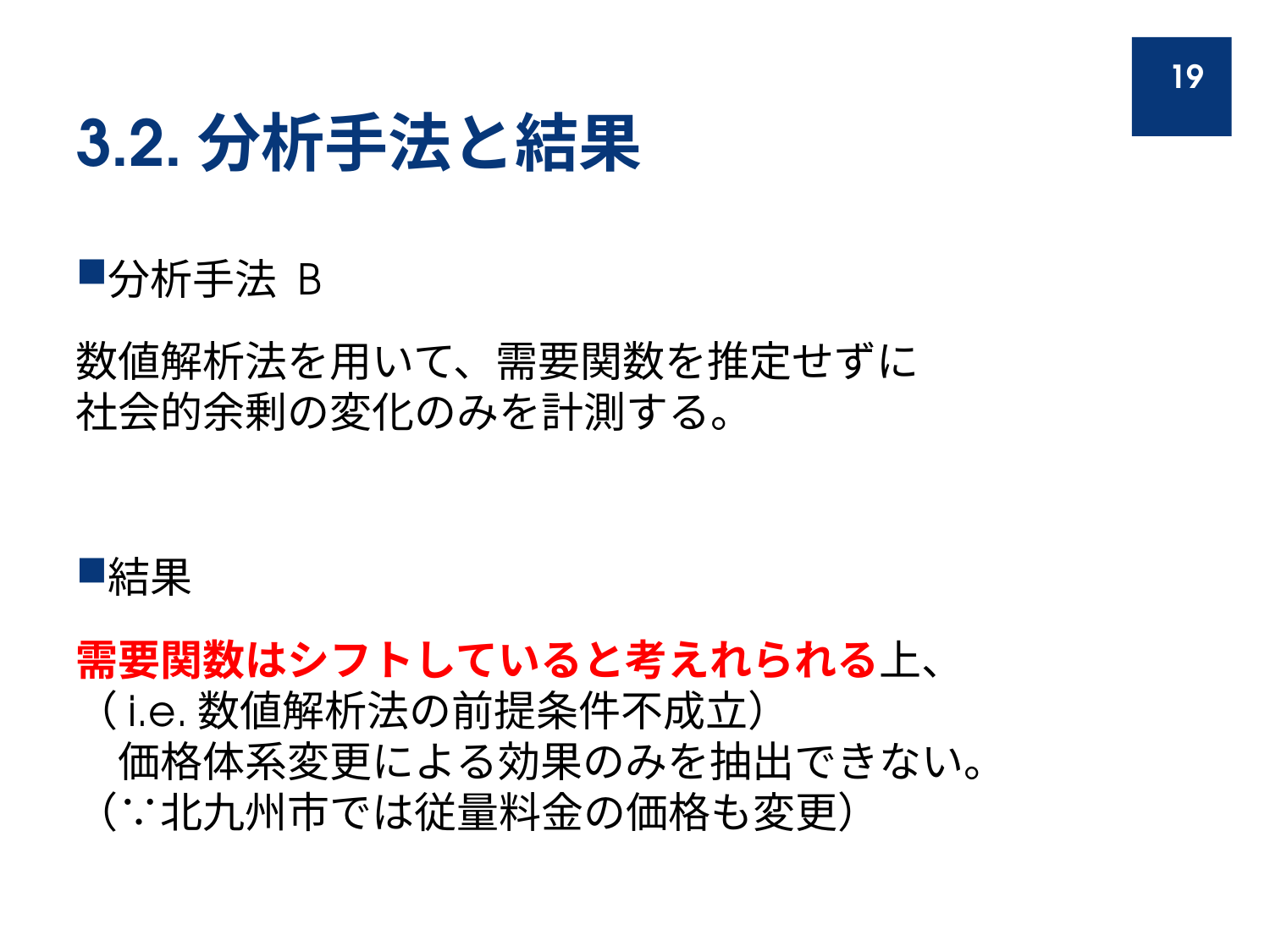

19
# 3.2.分析手法と結果

分析手法 B
数値解析法を用いて、需要関数を推定せずに　　　　　社会的余剰の変化のみを計測する。

結果
需要関数はシフトしていると考えれられる上、　　　（i.e.数値解析法の前提条件不成立）　　　　　　　　　価格体系変更による効果のみを抽出できない。
（∵北九州市では従量料金の価格も変更）